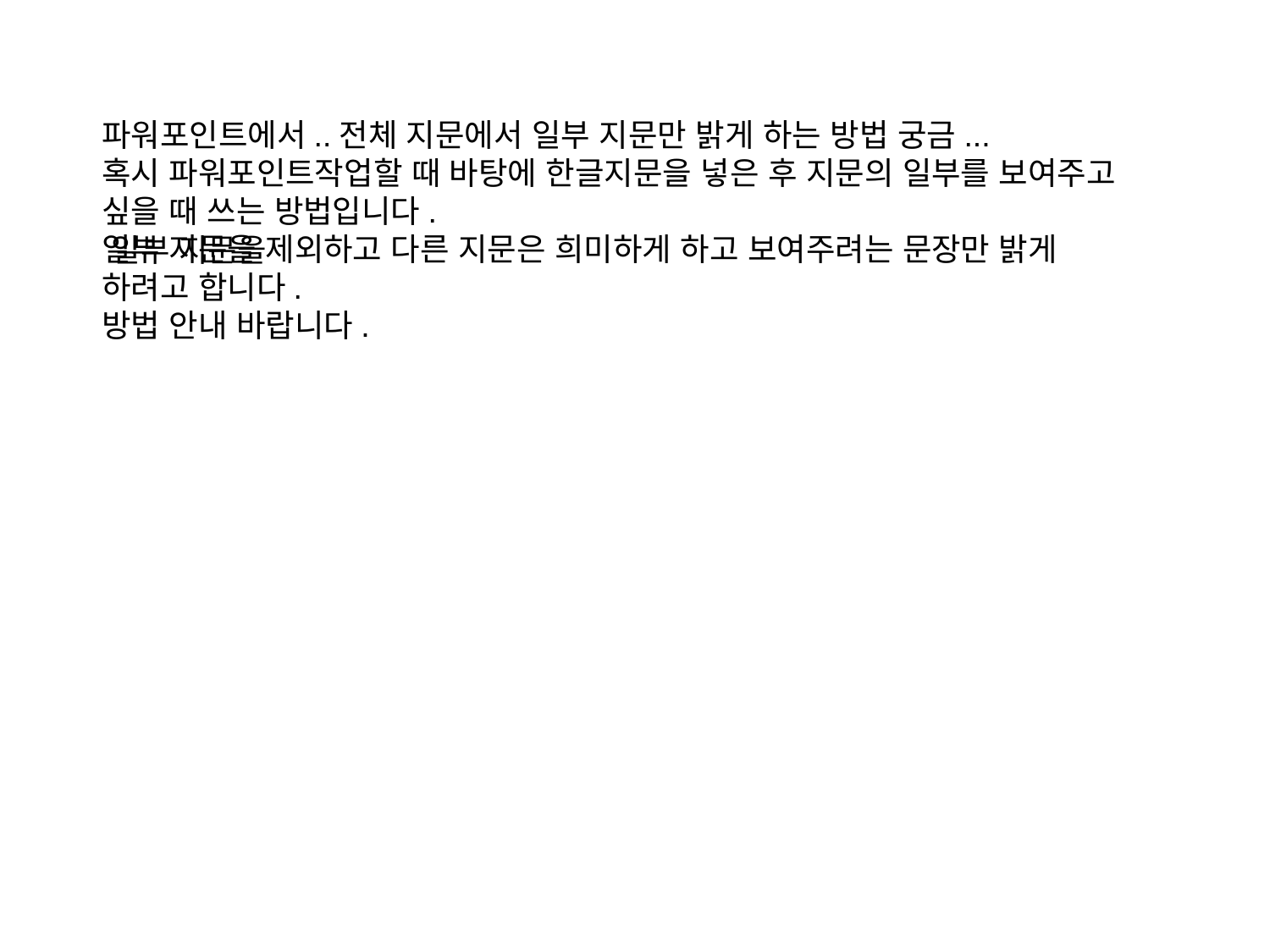

파워포인트에서..전체 지문에서 일부 지문만 밝게 하는 방법 궁금...
혹시 파워포인트작업할 때 바탕에 한글지문을 넣은 후 지문의 일부를 보여주고 싶을 때 쓰는 방법입니다.
일부 지문을 제외하고 다른 지문은 희미하게 하고 보여주려는 문장만 밝게 하려고 합니다.
방법 안내 바랍니다.

파워포인트에서..전체 지문에서 일부 지문만 밝게 하는 방법 궁금...
혹시 파워포인트작업할 때 바탕에 한글지문을 넣은 후 지문의 일부를 보여주고 싶을 때 쓰는 방법입니다.
일부 지문을 제외하고 다른 지문은 희미하게 하고 보여주려는 문장만 밝게 하려고 합니다.
방법 안내 바랍니다.

일부 지문을